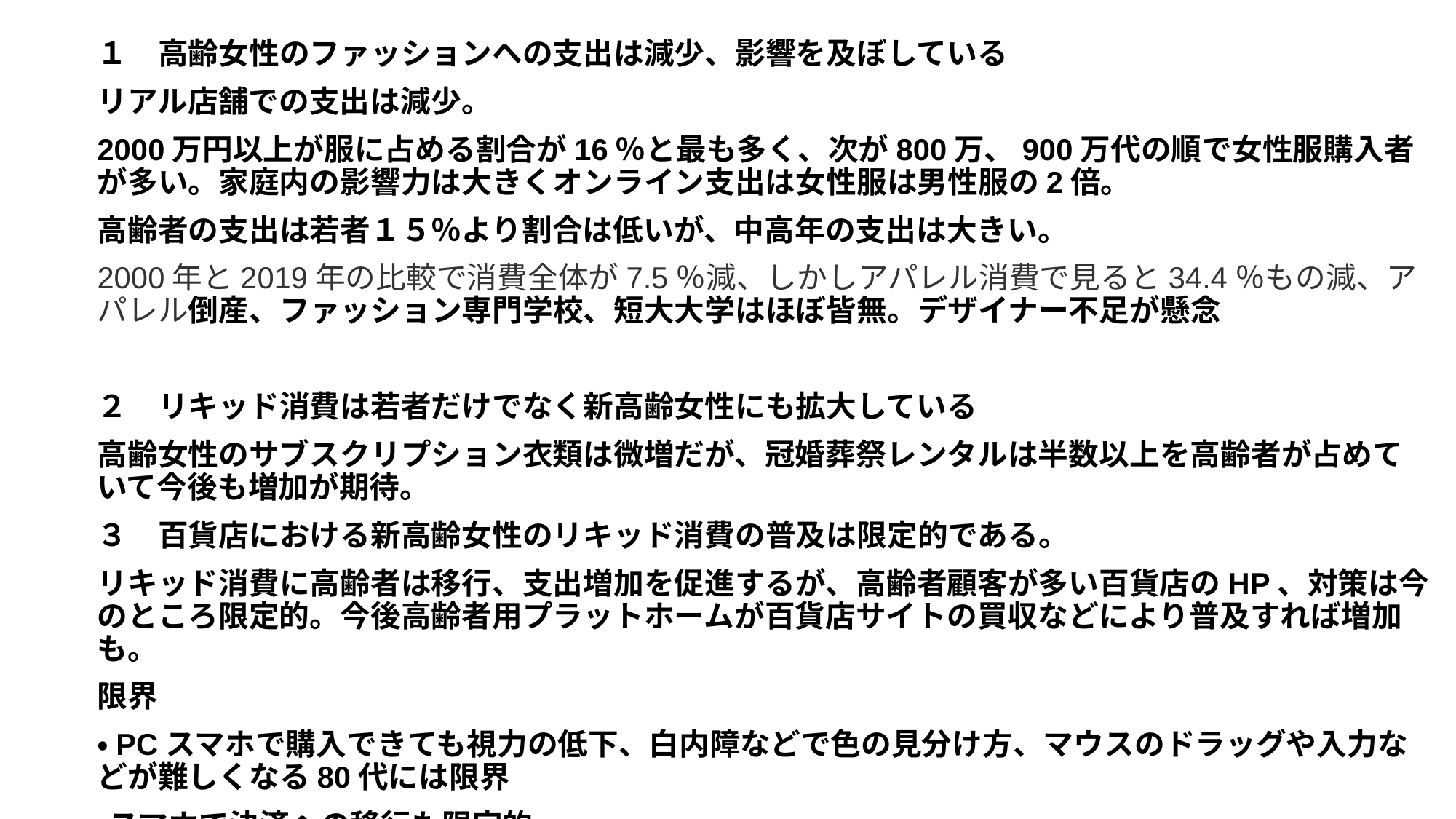

１　高齢女性のファッションへの支出は減少、影響を及ぼしている
リアル店舗での支出は減少。
2000万円以上が服に占める割合が16％と最も多く、次が800万、900万代の順で女性服購入者が多い。家庭内の影響力は大きくオンライン支出は女性服は男性服の2倍。
高齢者の支出は若者１５％より割合は低いが、中高年の支出は大きい。
2000年と2019年の比較で消費全体が7.5％減、しかしアパレル消費で見ると34.4％もの減、アパレル倒産、ファッション専門学校、短大大学はほぼ皆無。デザイナー不足が懸念

２　リキッド消費は若者だけでなく新高齢女性にも拡大している
高齢女性のサブスクリプション衣類は微増だが、冠婚葬祭レンタルは半数以上を高齢者が占めていて今後も増加が期待。
３　百貨店における新高齢女性のリキッド消費の普及は限定的である。
リキッド消費に高齢者は移行、支出増加を促進するが、高齢者顧客が多い百貨店のHP、対策は今のところ限定的。今後高齢者用プラットホームが百貨店サイトの買収などにより普及すれば増加も。
限界
・PCスマホで購入できても視力の低下、白内障などで色の見分け方、マウスのドラッグや入力などが難しくなる80代には限界
・スマホで決済への移行も限定的